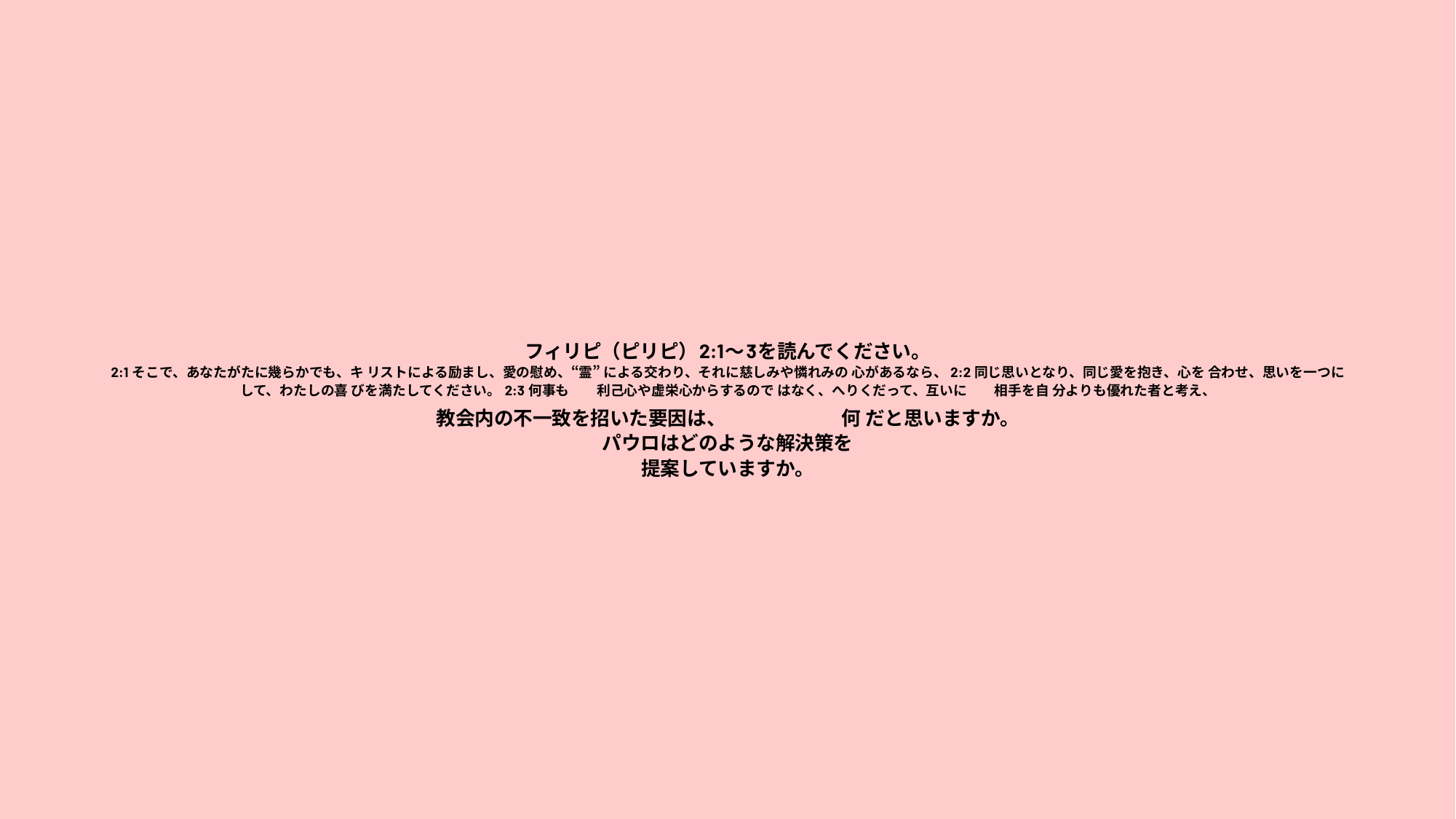

# フィリピ（ピリピ）2:1～3を読んでください。 2:1 そこで、あなたがたに幾らかでも、キ リストによる励まし、愛の慰め、“霊” による交わり、それに慈しみや憐れみの 心があるなら、 2:2 同じ思いとなり、同じ愛を抱き、心を 合わせ、思いを一つにして、わたしの喜 びを満たしてください。 2:3 何事も　　利己心や虚栄心からするので はなく、へりくだって、互いに　　相手を自 分よりも優れた者と考え、 教会内の不一致を招いた要因は、　　　　　　何 だと思いますか。 パウロはどのような解決策を 提案していますか。